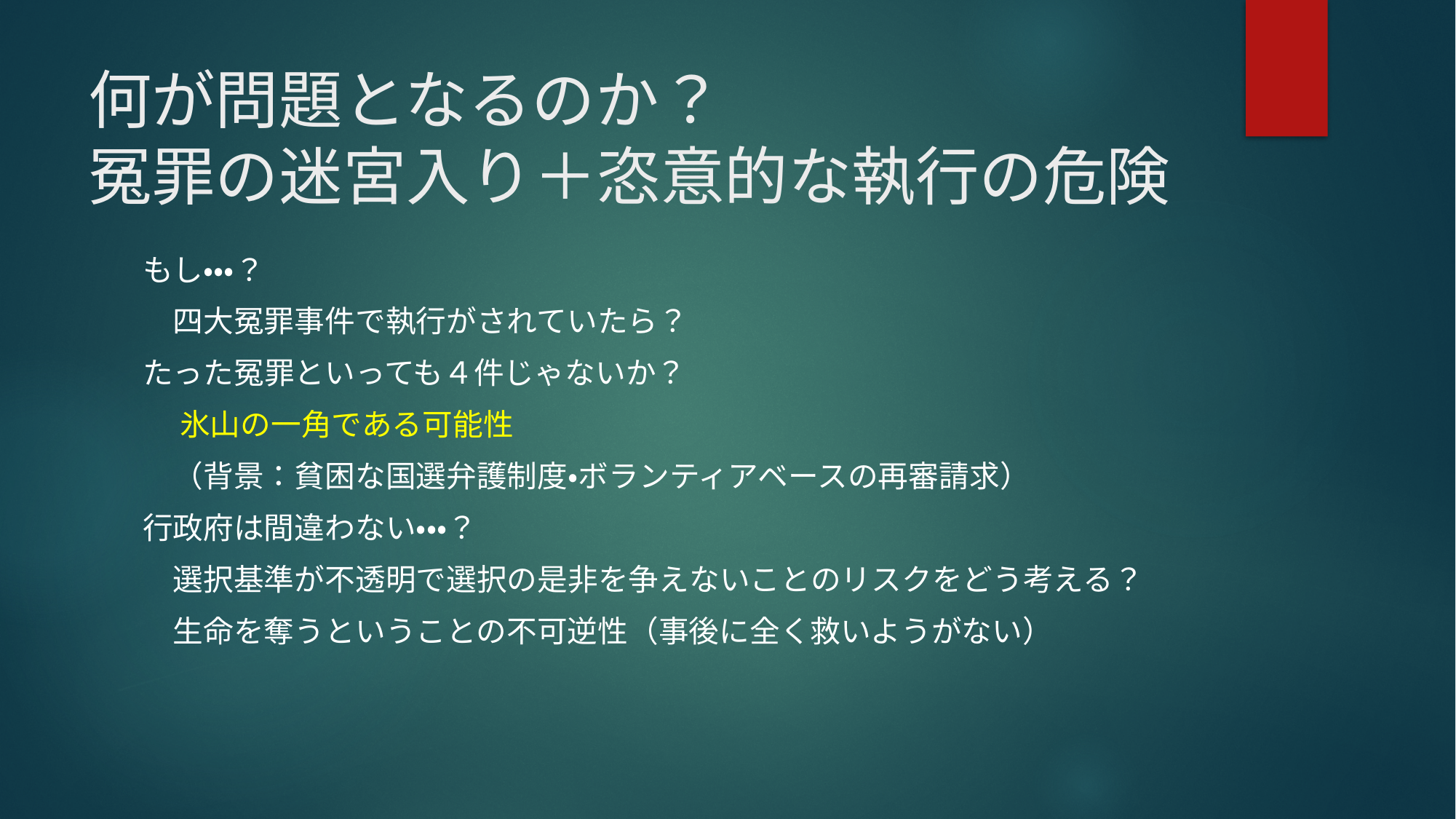

# 何が問題となるのか？ 冤罪の迷宮入り＋恣意的な執行の危険
もし・・・？
　四大冤罪事件で執行がされていたら？
たった冤罪といっても４件じゃないか？
　 氷山の一角である可能性
　（背景：貧困な国選弁護制度・ボランティアベースの再審請求）
行政府は間違わない・・・？
　選択基準が不透明で選択の是非を争えないことのリスクをどう考える？
　生命を奪うということの不可逆性（事後に全く救いようがない）